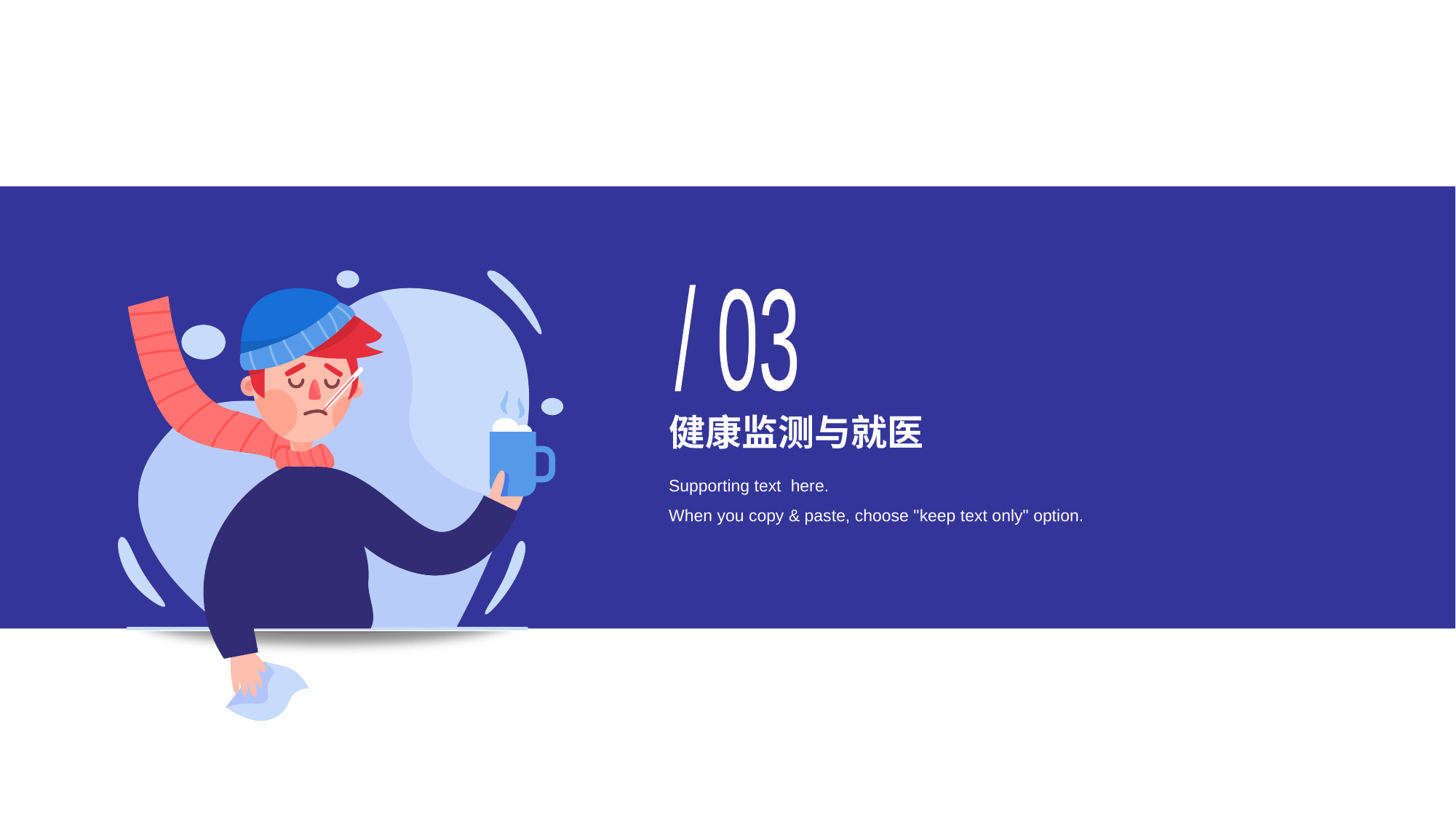

/ 03
# 健康监测与就医
Supporting text  here.
When you copy & paste, choose "keep text only" option.